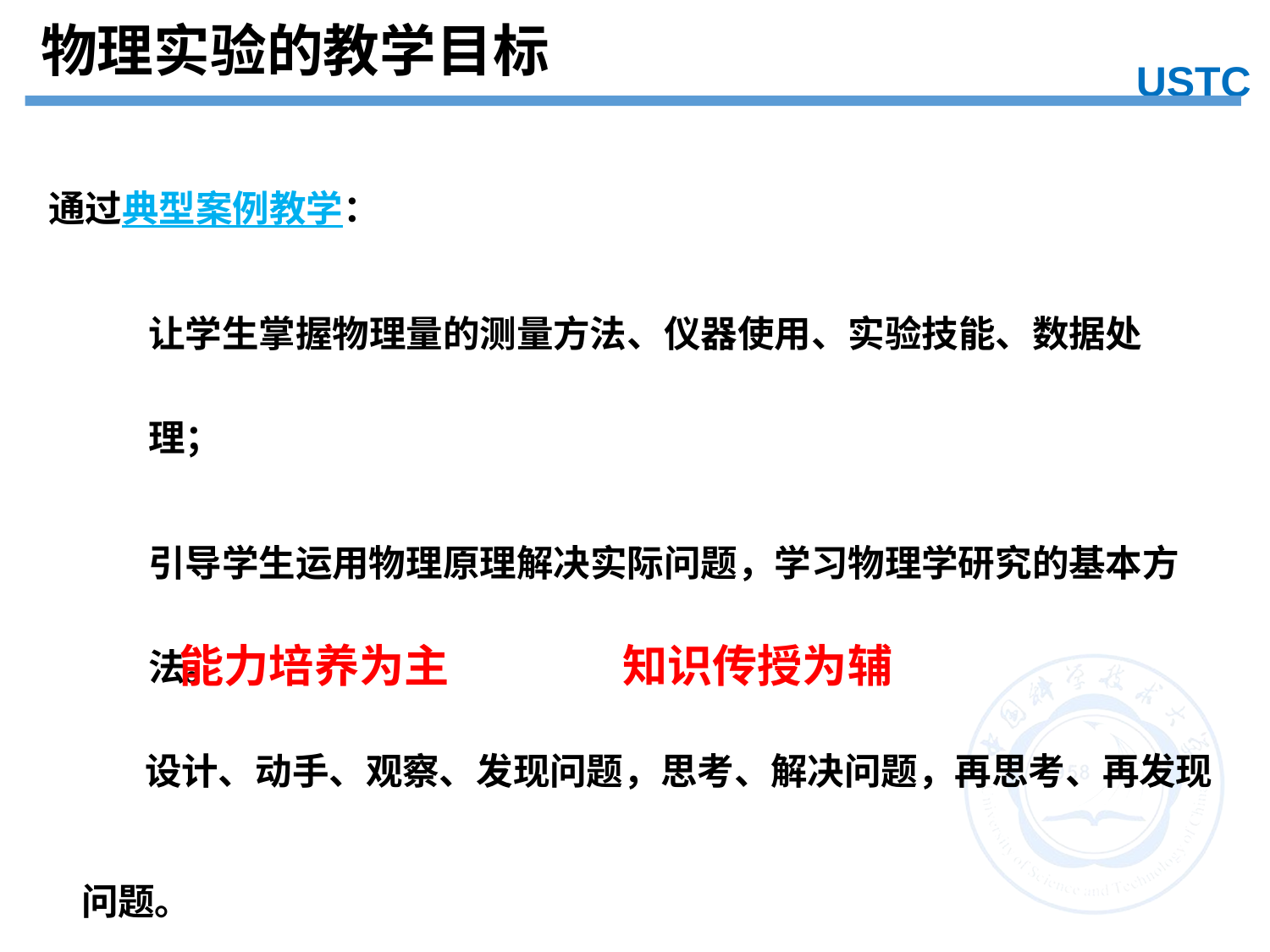

物理实验的教学目标
USTC

通过典型案例教学：
让学生掌握物理量的测量方法、仪器使用、实验技能、数据处理；
引导学生运用物理原理解决实际问题，学习物理学研究的基本方法。
能力培养为主                 知识传授为辅
设计、动手、观察、发现问题，思考、解决问题，再思考、再发现问题。